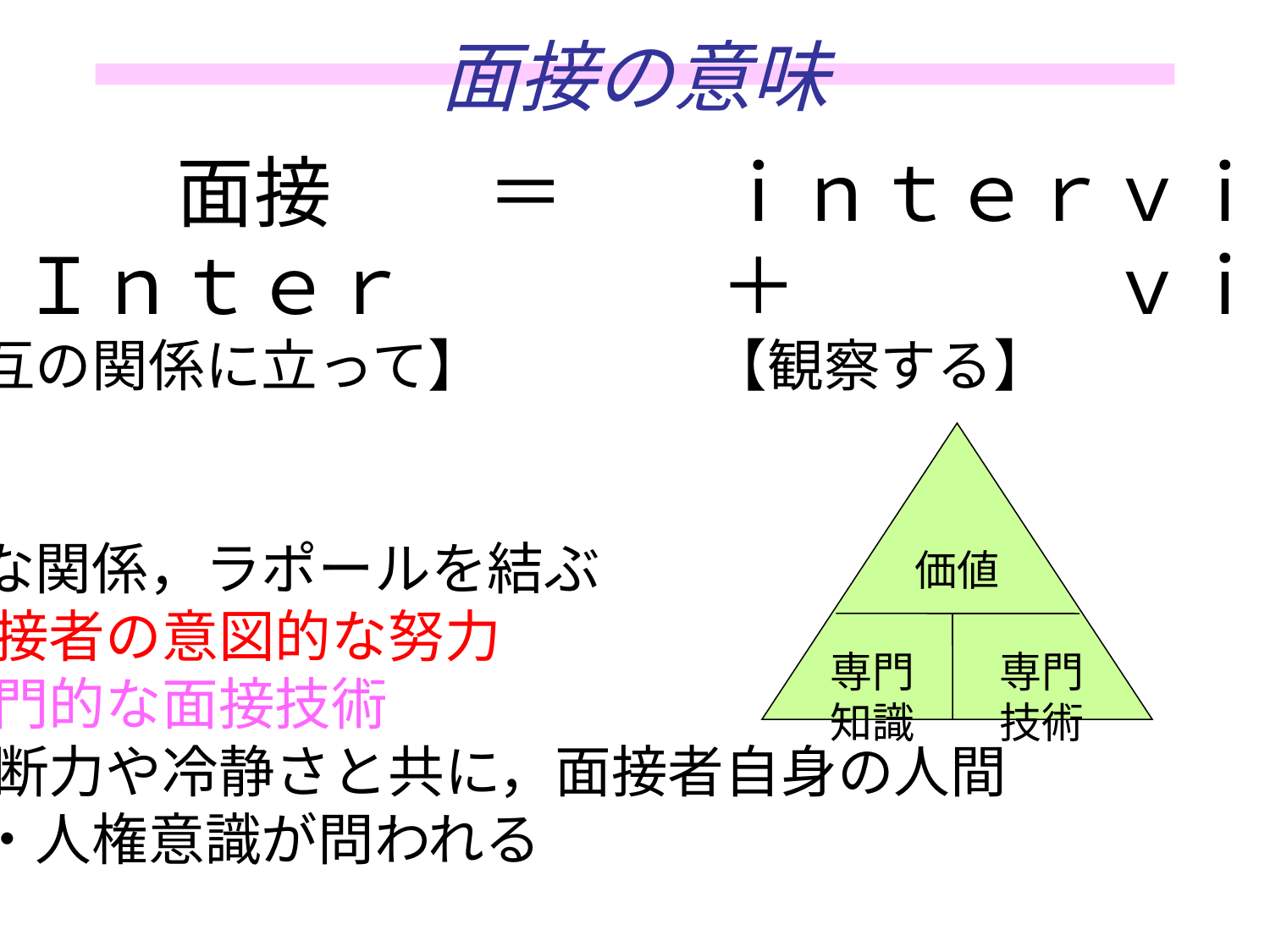

# 面接の意味
　　　　面接　　＝　　ｉｎｔｅｒｖｉｅｗ
　　Ｉｎｔｅｒ　　　　＋　　　　ｖｉｅｗ
【相互の関係に立って】　　　　【観察する】

対等な関係，ラポールを結ぶ
○面接者の意図的な努力
○専門的な面接技術
○判断力や冷静さと共に，面接者自身の人間
　性・人権意識が問われる
価値

専門　　専門
知識　　技術